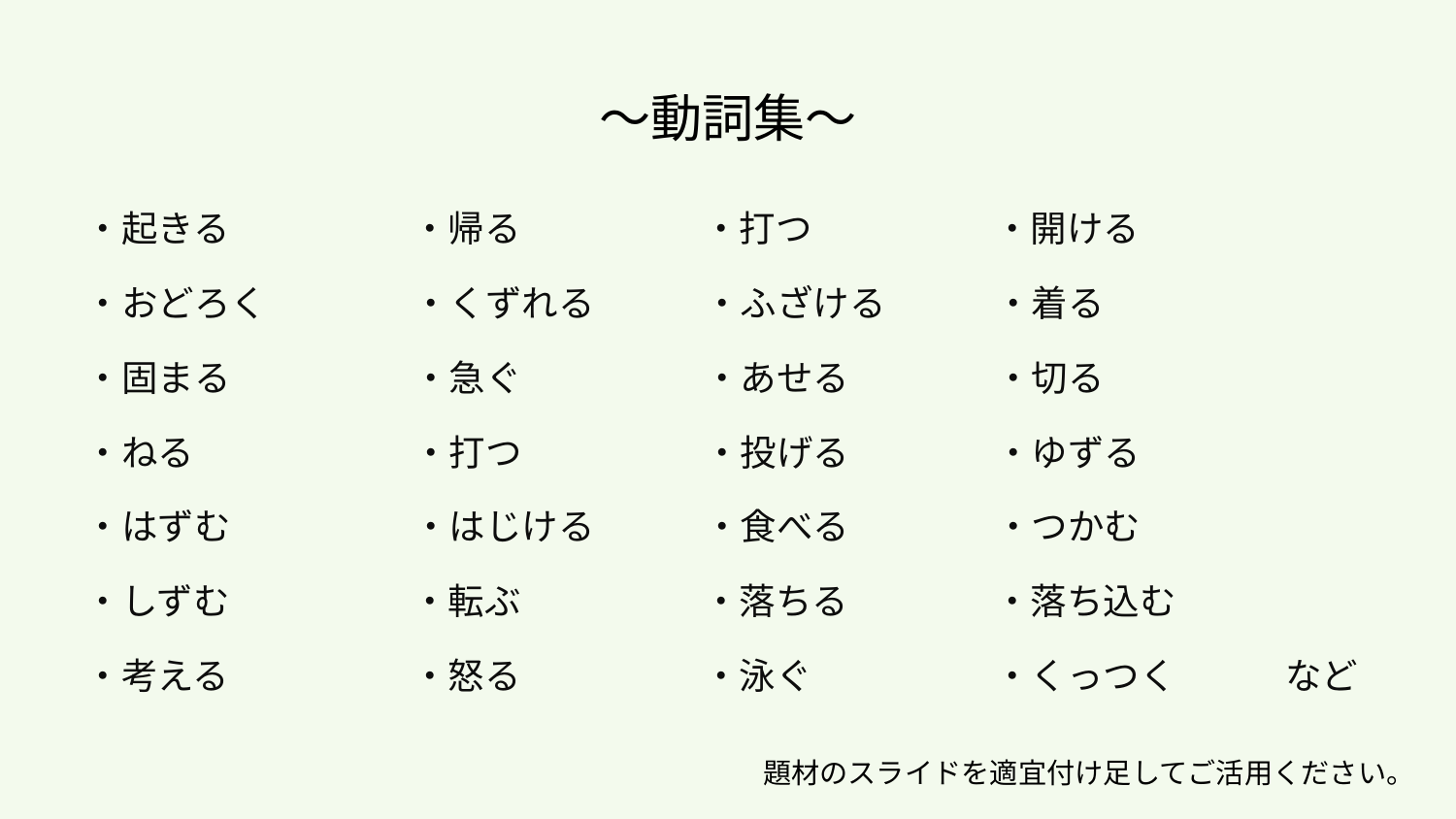

# ～動詞集～
・起きる　　　　　・帰る　　　　　・打つ　　　　　・開ける
・おどろく　　　　・くずれる　　　・ふざける　　　・着る
・固まる　　　　　・急ぐ　　　　　・あせる　　　　・切る
・ねる　　　　　　・打つ　　　　　・投げる　　　　・ゆずる
・はずむ　　　　　・はじける　　　・食べる　　　　・つかむ
・しずむ　　　　　・転ぶ　　　　　・落ちる　　　　・落ち込む
・考える　　　　　・怒る　　　　　・泳ぐ　　　　　・くっつく　　　など
題材のスライドを適宜付け足してご活用ください。